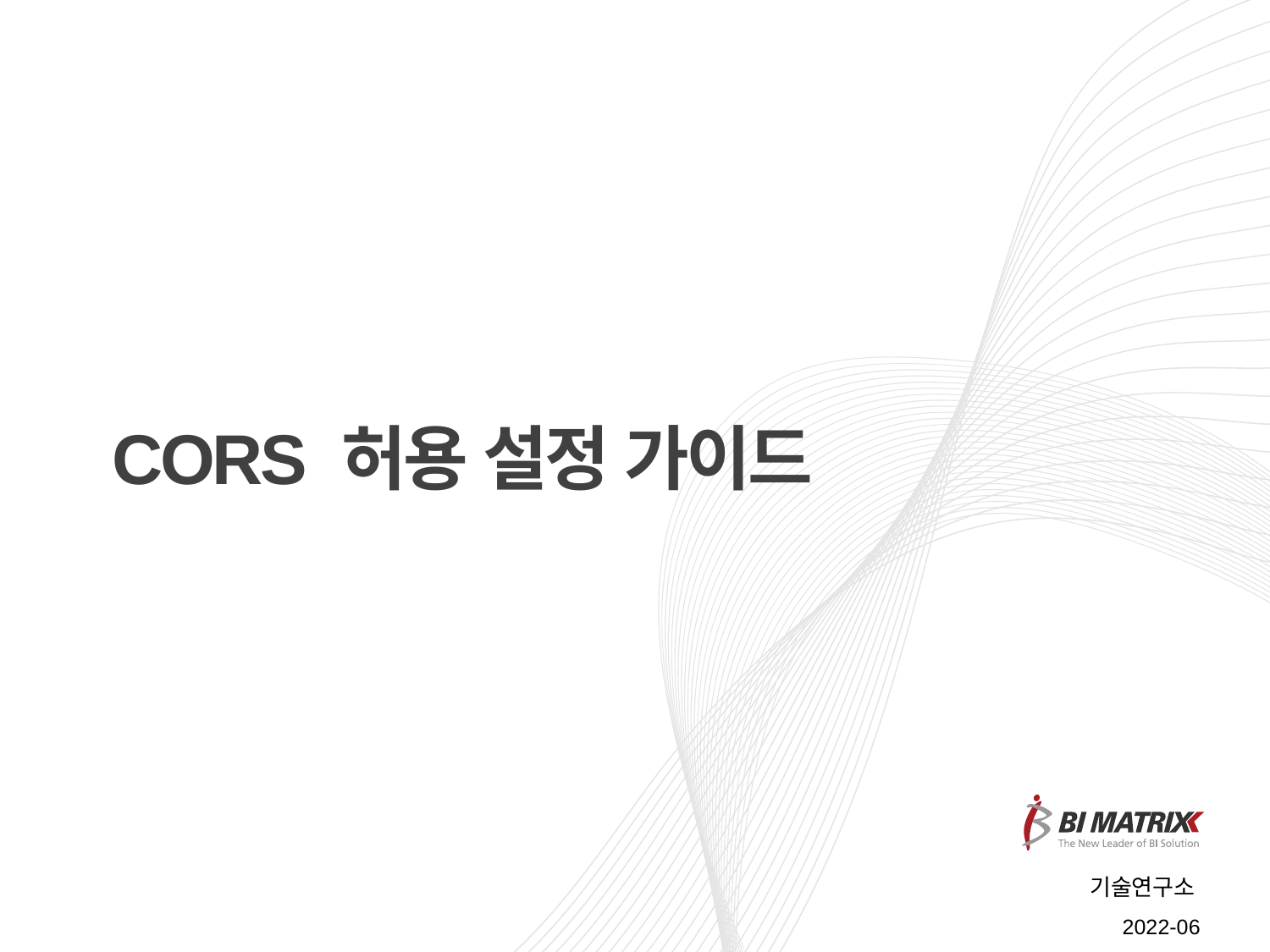

# CORS 허용 설정 가이드
기술연구소
2022-06